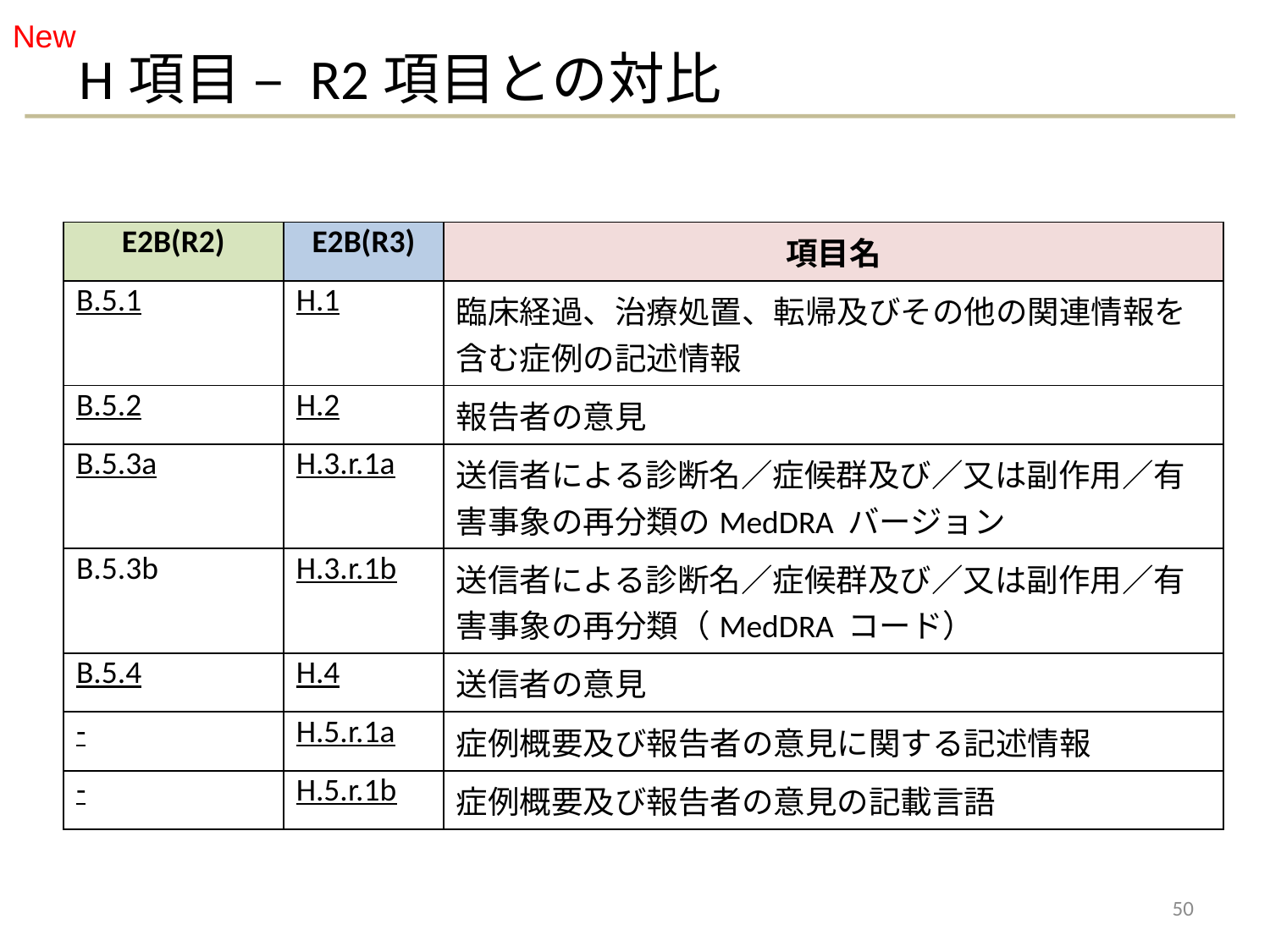

New
# H項目 – R2項目との対比

| E2B(R2) | E2B(R3) | 項目名 |
| --- | --- | --- |
| B.5.1 | H.1 | 臨床経過、治療処置、転帰及びその他の関連情報を含む症例の記述情報 |
| B.5.2 | H.2 | 報告者の意見 |
| B.5.3a | H.3.r.1a | 送信者による診断名／症候群及び／又は副作用／有害事象の再分類のMedDRA バージョン |
| B.5.3b | H.3.r.1b | 送信者による診断名／症候群及び／又は副作用／有害事象の再分類（MedDRA コード） |
| B.5.4 | H.4 | 送信者の意見 |
| - | H.5.r.1a | 症例概要及び報告者の意見に関する記述情報 |
| - | H.5.r.1b | 症例概要及び報告者の意見の記載言語 |
50